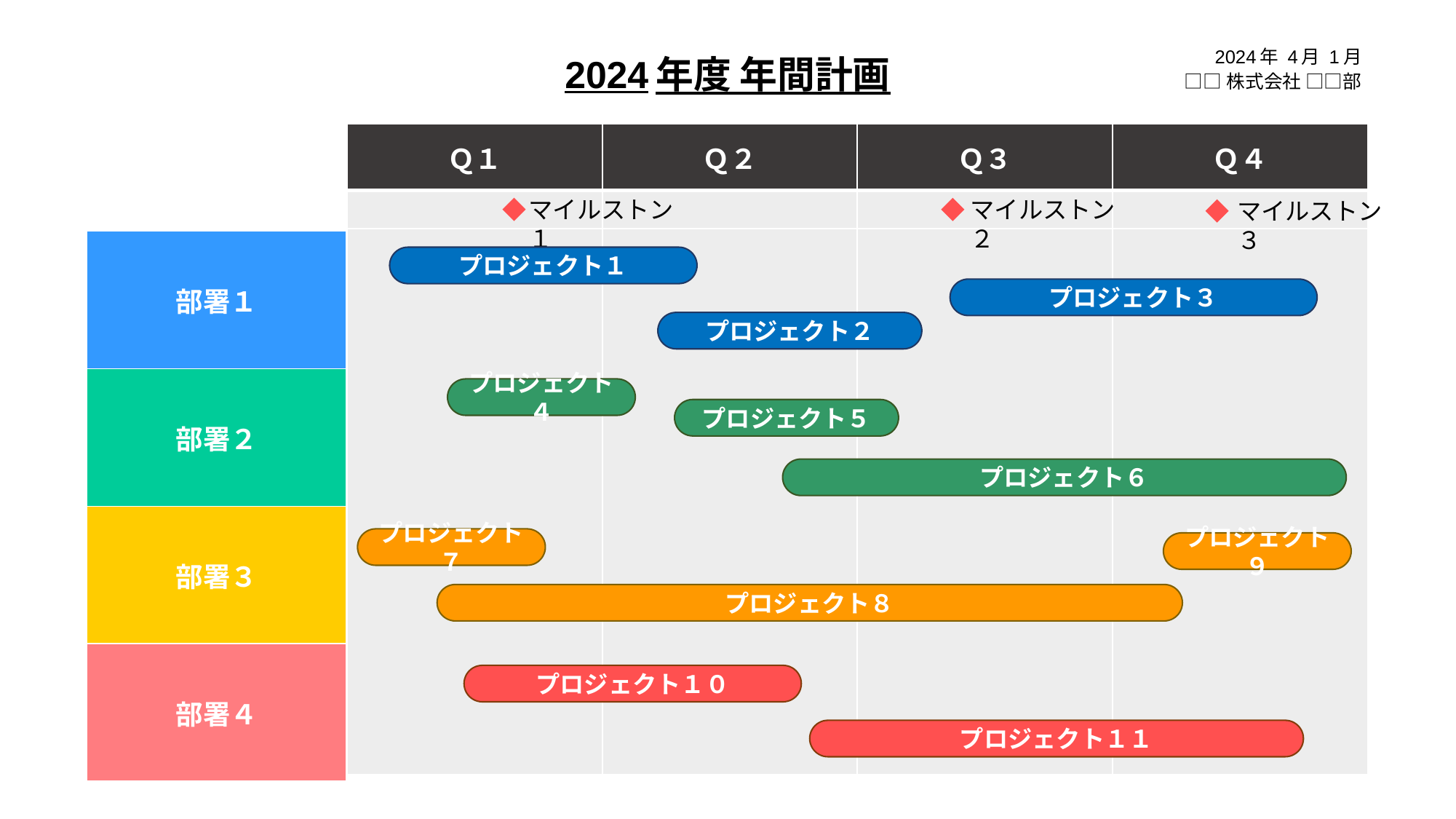

2024年 4月 1月
 □□株式会社 □□部
2024年度 年間計画
| Ｑ１ | Ｑ２ | Ｑ３ | Ｑ４ |
| --- | --- | --- | --- |
|  |  |  |  |
|  |  |  |  |
マイルストン１
マイルストン２
マイルストン３

| 部署１ |
| --- |
| 部署２ |
| 部署３ |
| 部署４ |
プロジェクト１
プロジェクト３
プロジェクト２
プロジェクト４
プロジェクト５
プロジェクト６
プロジェクト７
プロジェクト９
プロジェクト８
プロジェクト１０
プロジェクト１１